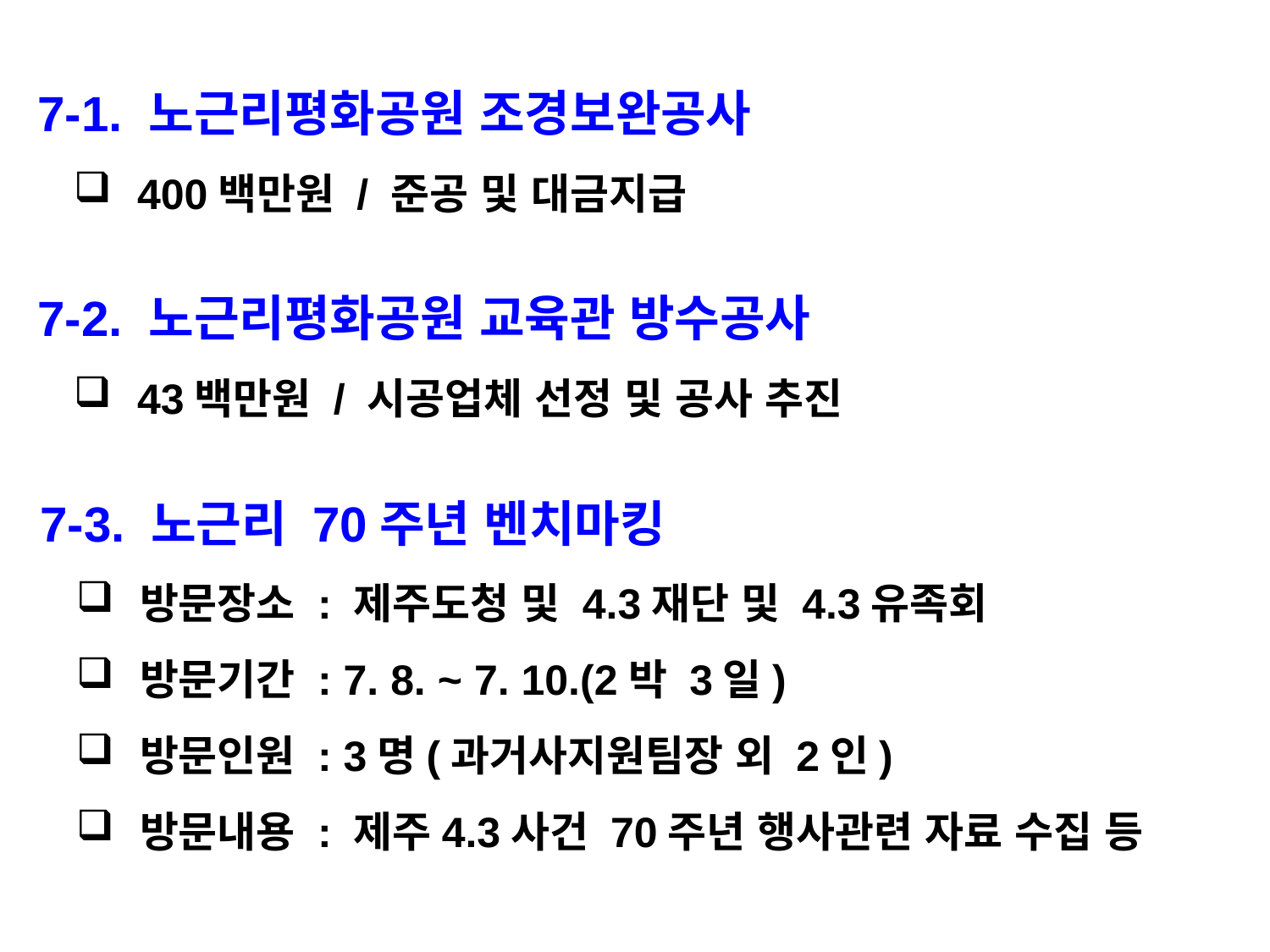

7-1. 노근리평화공원 조경보완공사
400백만원 / 준공 및 대금지급

  7-2. 노근리평화공원 교육관 방수공사
43백만원 / 시공업체 선정 및 공사 추진
  7-3. 노근리 70주년 벤치마킹
방문장소 : 제주도청 및 4.3재단 및 4.3유족회
방문기간 : 7. 8. ~ 7. 10.(2박 3일)
방문인원 : 3명(과거사지원팀장 외 2인)
방문내용 : 제주4.3사건 70주년 행사관련 자료 수집 등